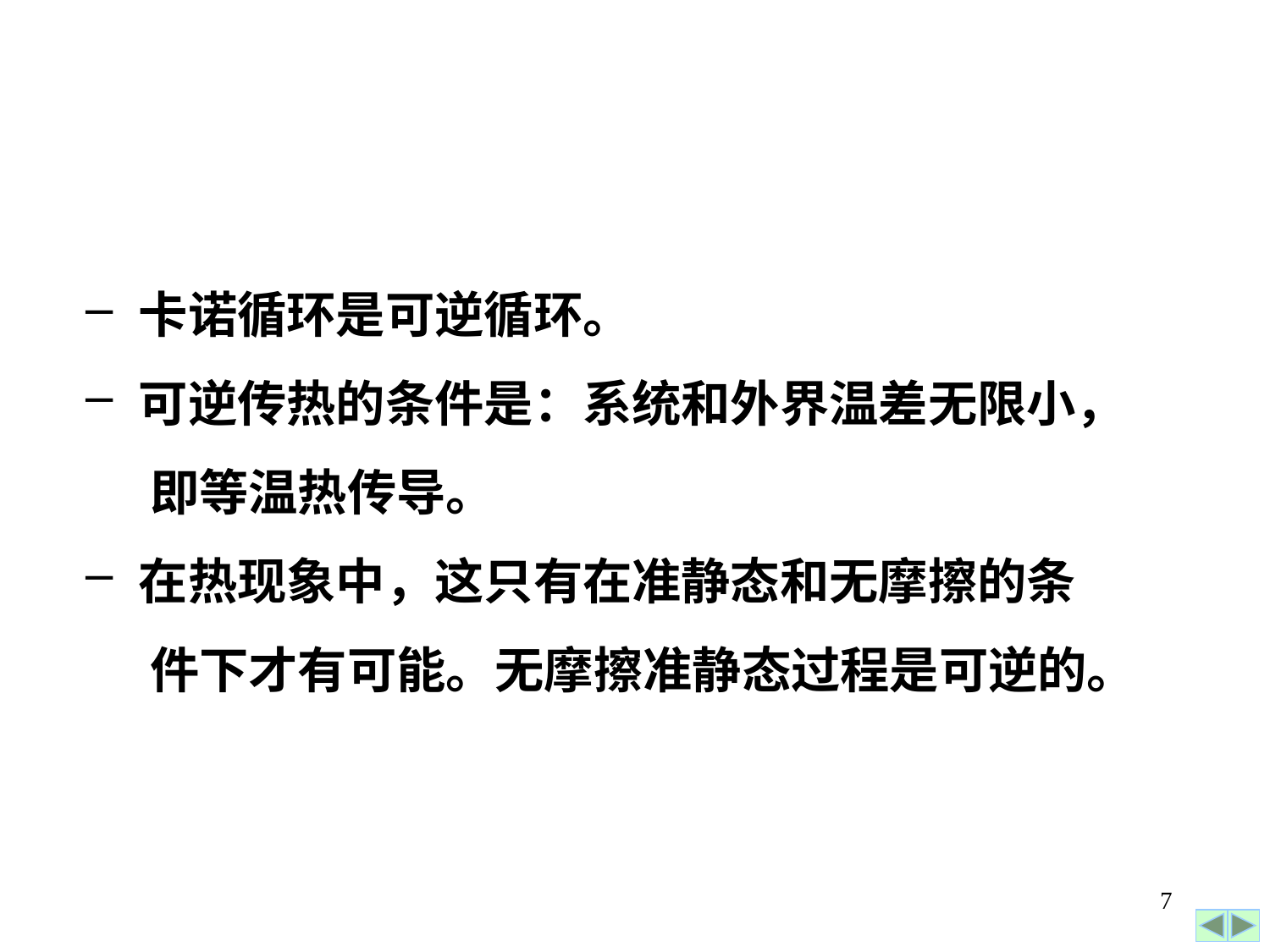

卡诺循环是可逆循环。
 可逆传热的条件是：系统和外界温差无限小，
  即等温热传导。
 在热现象中，这只有在准静态和无摩擦的条
  件下才有可能。无摩擦准静态过程是可逆的。

7